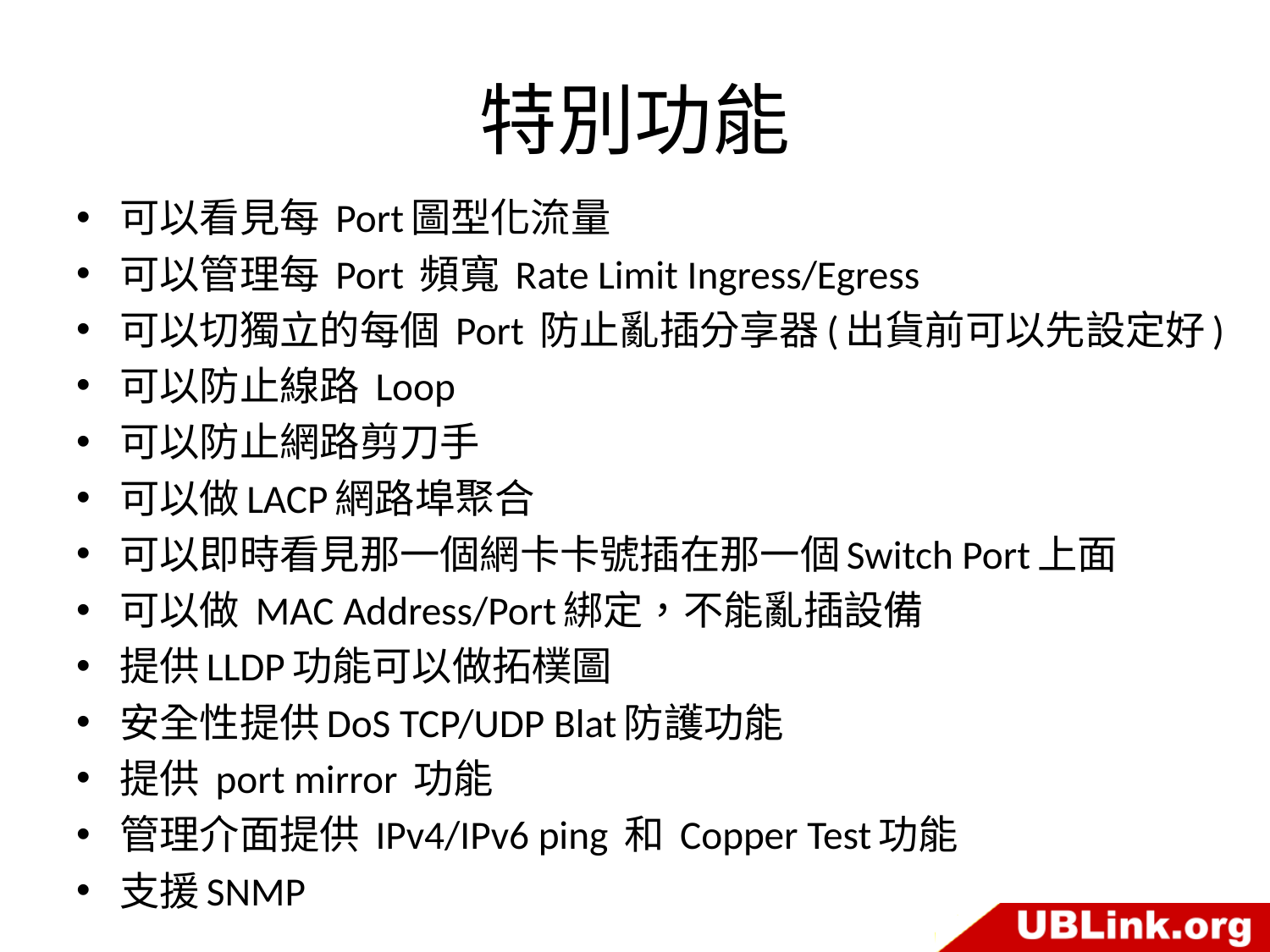

# 特別功能
可以看見每 Port圖型化流量
可以管理每 Port 頻寬 Rate Limit Ingress/Egress
可以切獨立的每個 Port 防止亂插分享器(出貨前可以先設定好)
可以防止線路 Loop
可以防止網路剪刀手
可以做LACP網路埠聚合
可以即時看見那一個網卡卡號插在那一個Switch Port上面
可以做 MAC Address/Port綁定，不能亂插設備
提供LLDP功能可以做拓樸圖
安全性提供DoS TCP/UDP Blat防護功能
提供 port mirror 功能
管理介面提供 IPv4/IPv6 ping 和 Copper Test功能
支援SNMP